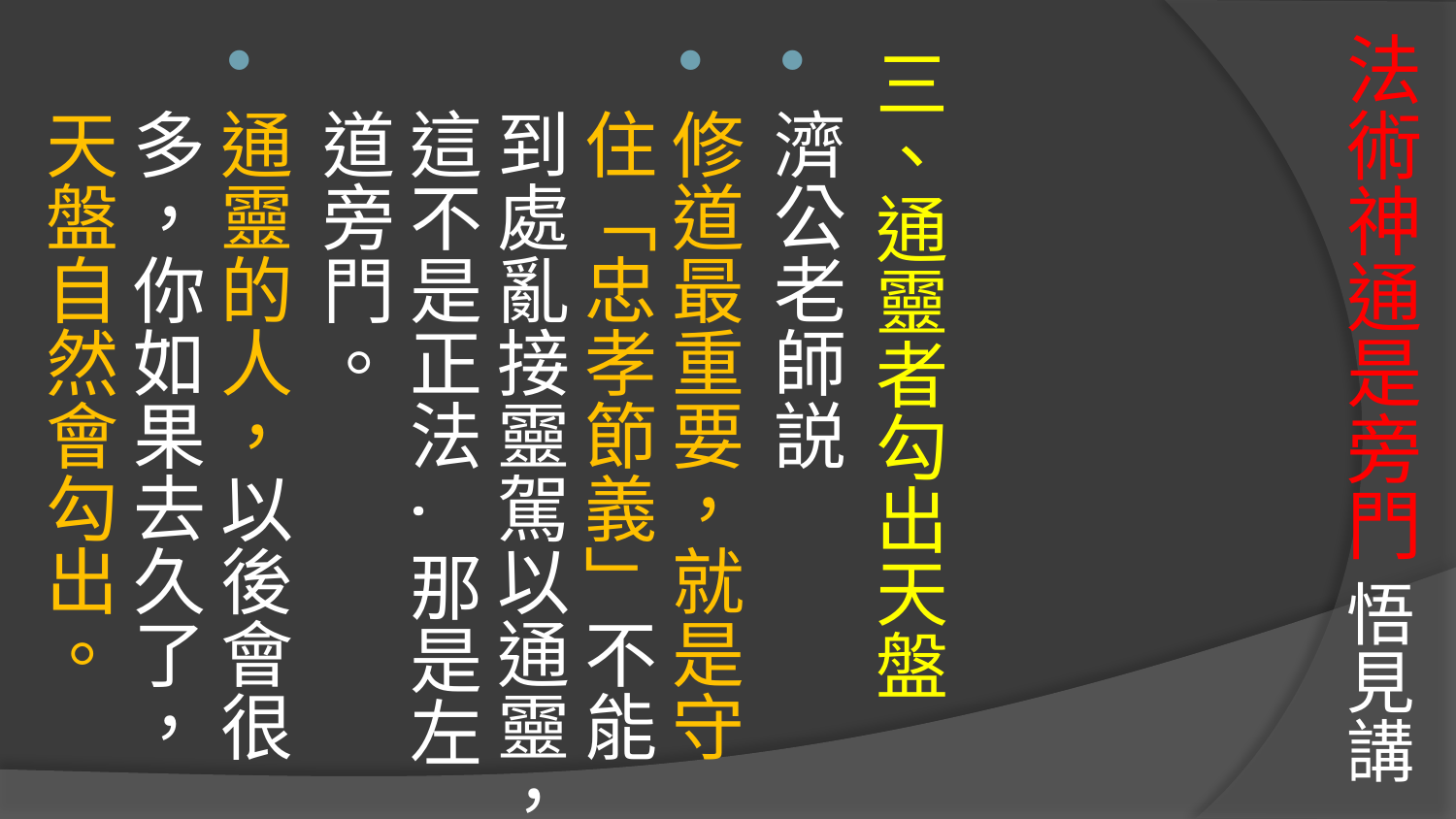

# 法術神通是旁門 悟見講
三、通靈者勾出天盤
濟公老師説
修道最重要，就是守住「忠孝節義」不能到處亂接靈駕以通靈，這不是正法.那是左道旁門。
通靈的人，以後會很多，你如果去久了，天盤自然會勾出。